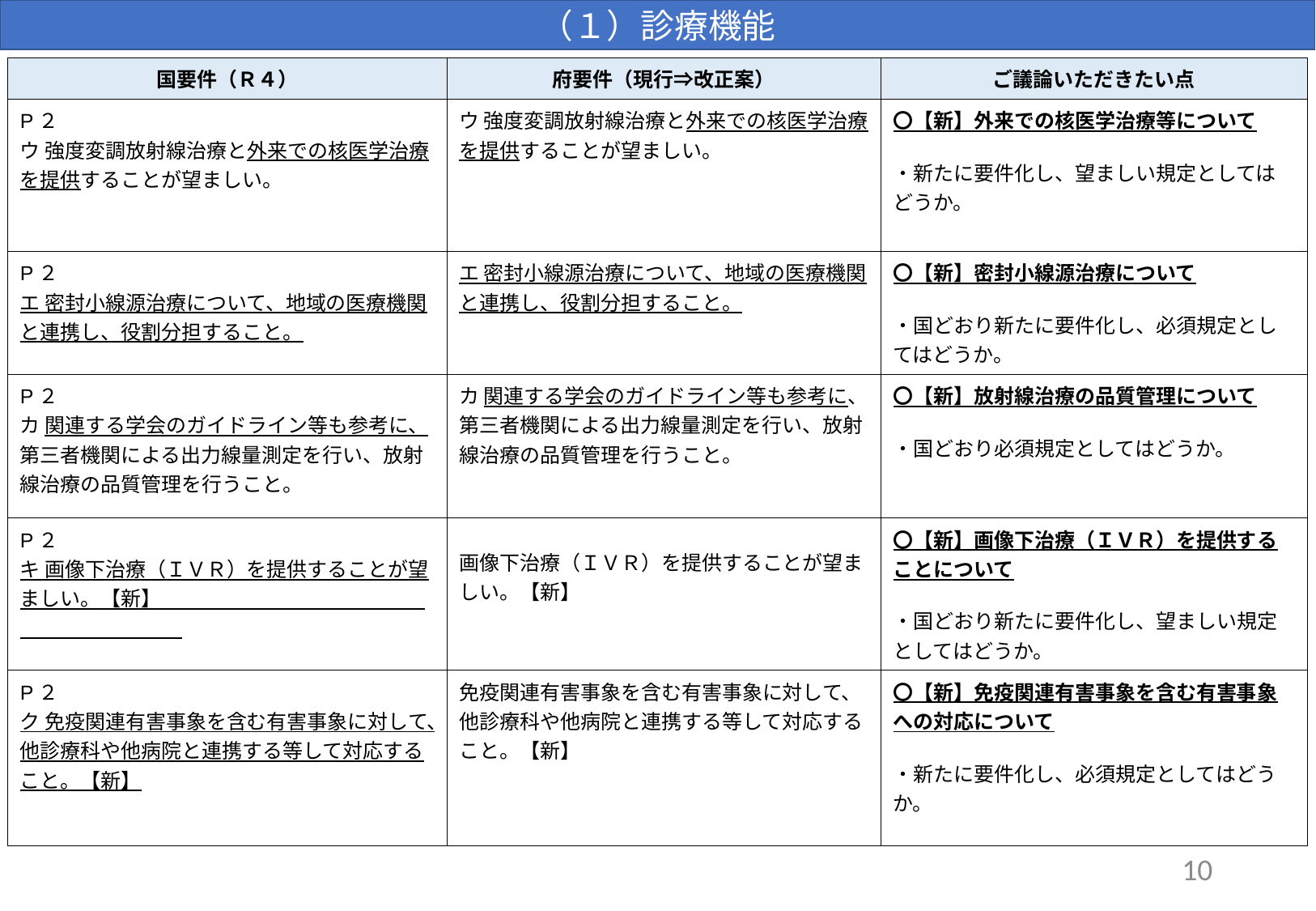

（１）診療機能
| 国要件（Ｒ４） | 府要件（現行⇒改正案） | ご議論いただきたい点 |
| --- | --- | --- |
| P２ ウ 強度変調放射線治療と外来での核医学治療を提供することが望ましい。 | ウ 強度変調放射線治療と外来での核医学治療を提供することが望ましい。 | 〇【新】外来での核医学治療等について ・新たに要件化し、望ましい規定としてはどうか。 |
| P２ エ 密封小線源治療について、地域の医療機関と連携し、役割分担すること。 | エ 密封小線源治療について、地域の医療機関と連携し、役割分担すること。 | 〇【新】密封小線源治療について ・国どおり新たに要件化し、必須規定としてはどうか。 |
| P２ カ 関連する学会のガイドライン等も参考に、第三者機関による出力線量測定を行い、放射線治療の品質管理を行うこと。 | カ 関連する学会のガイドライン等も参考に、第三者機関による出力線量測定を行い、放射線治療の品質管理を行うこと。 | 〇【新】放射線治療の品質管理について ・国どおり必須規定としてはどうか。 |
| P２ キ 画像下治療（ＩＶＲ）を提供することが望ましい。【新】 | 画像下治療（ＩＶＲ）を提供することが望ましい。【新】 | 〇【新】画像下治療（ＩＶＲ）を提供することについて ・国どおり新たに要件化し、望ましい規定としてはどうか。 |
| P２ ク 免疫関連有害事象を含む有害事象に対して、他診療科や他病院と連携する等して対応すること。【新】 | 免疫関連有害事象を含む有害事象に対して、他診療科や他病院と連携する等して対応すること。【新】 | 〇【新】免疫関連有害事象を含む有害事象への対応について ・新たに要件化し、必須規定としてはどうか。 |
10